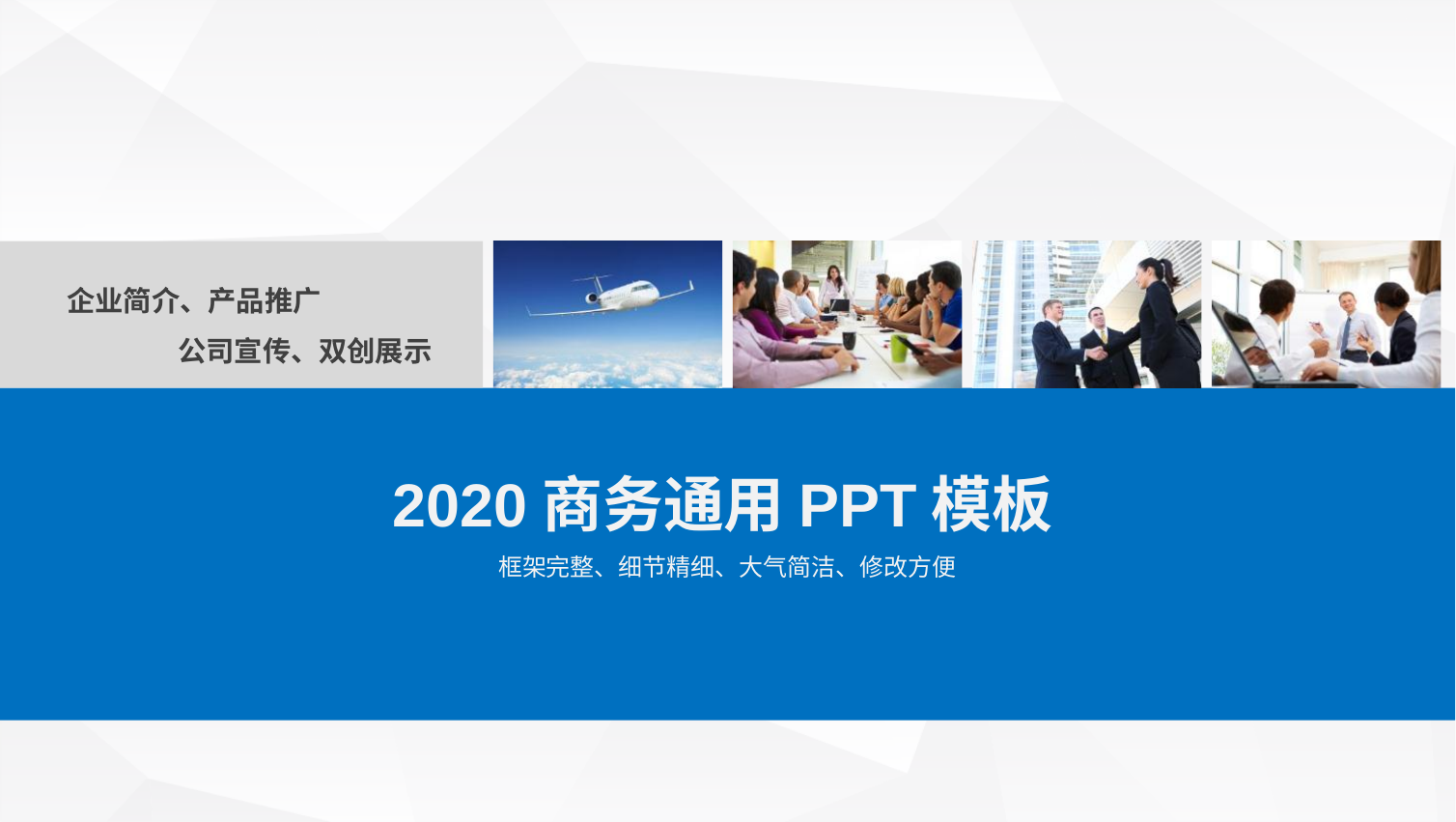

企业简介、产品推广
                公司宣传、双创展示

2020商务通用PPT模板
框架完整、细节精细、大气简洁、修改方便